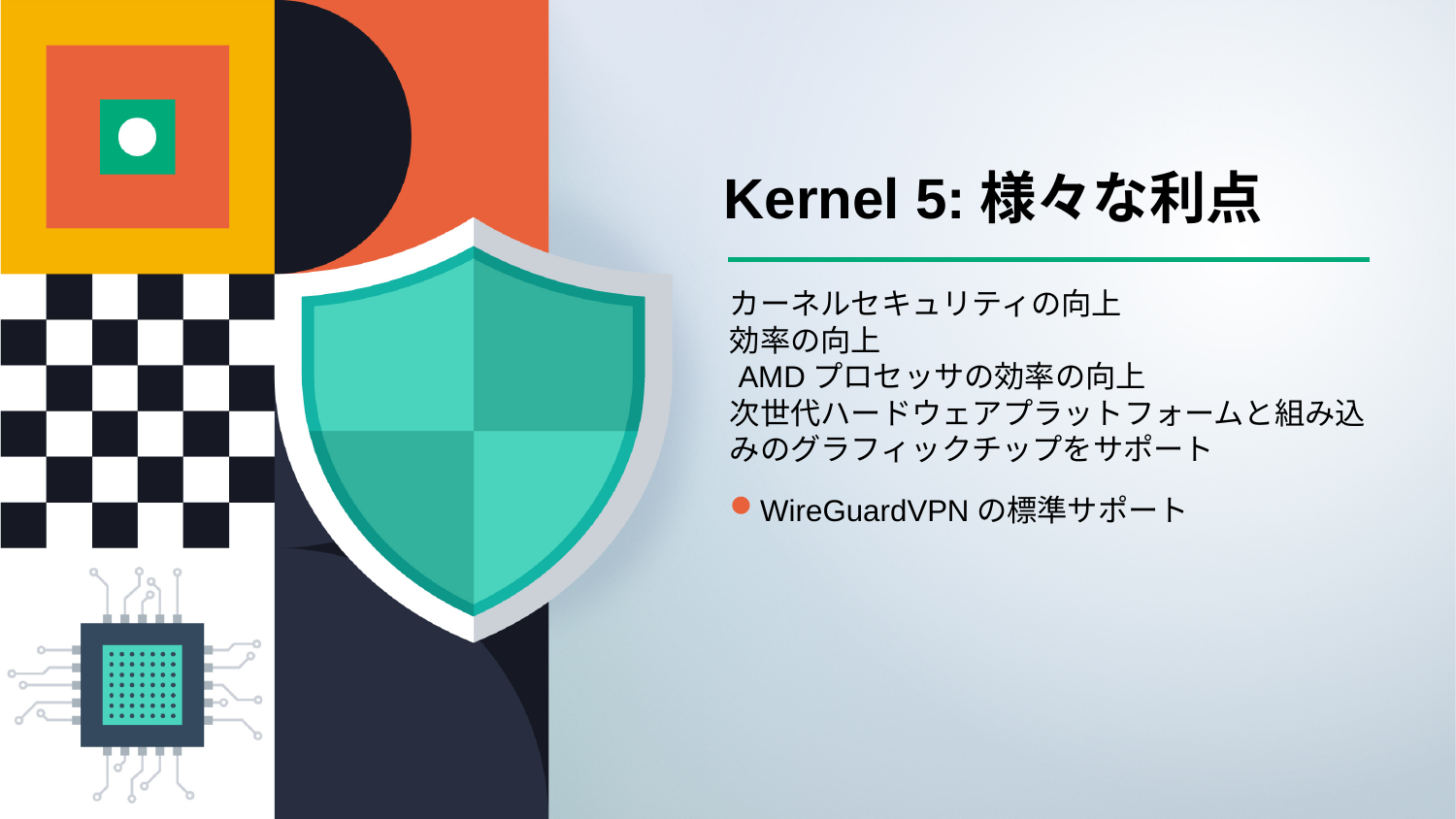

Kernel 5:様々な利点
カーネルセキュリティの向上
効率の向上
 AMDプロセッサの効率の向上
次世代ハードウェアプラットフォームと組み込みのグラフィックチップをサポート
WireGuardVPNの標準サポート